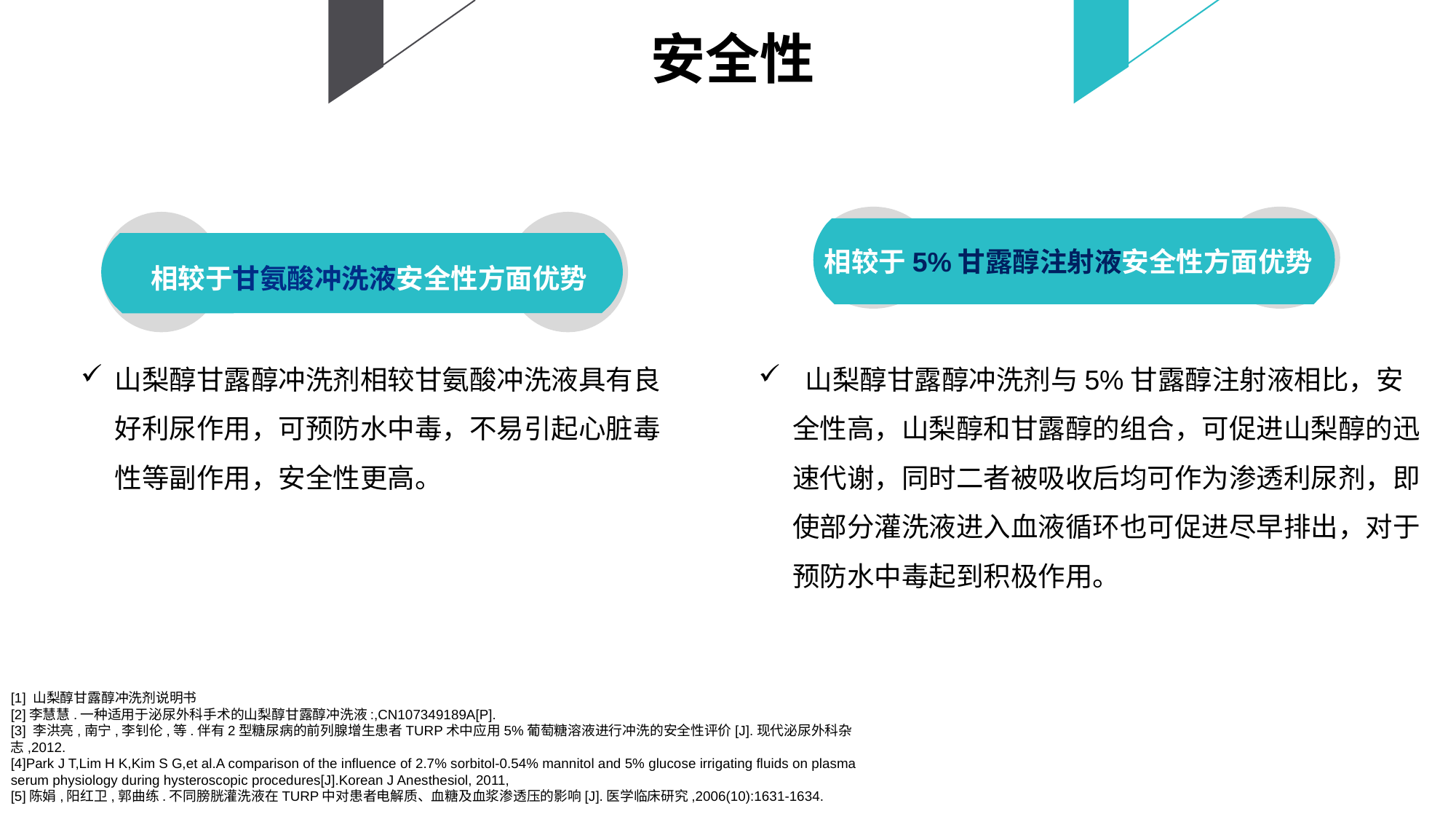

安全性

相较于5%甘露醇注射液安全性方面优势

相较于甘氨酸冲洗液安全性方面优势
山梨醇甘露醇冲洗剂相较甘氨酸冲洗液具有良好利尿作用，可预防水中毒，不易引起心脏毒性等副作用，安全性更高。
 山梨醇甘露醇冲洗剂与5%甘露醇注射液相比，安全性高，山梨醇和甘露醇的组合，可促进山梨醇的迅速代谢，同时二者被吸收后均可作为渗透利尿剂，即使部分灌洗液进入血液循环也可促进尽早排出，对于预防水中毒起到积极作用。
[1] 山梨醇甘露醇冲洗剂说明书
[2]李慧慧.一种适用于泌尿外科手术的山梨醇甘露醇冲洗液:,CN107349189A[P].
[3] 李洪亮,南宁,李钊伦,等.伴有2型糖尿病的前列腺增生患者TURP术中应用5%葡萄糖溶液进行冲洗的安全性评价[J].现代泌尿外科杂志,2012.
[4]Park J T,Lim H K,Kim S G,et al.A comparison of the influence of 2.7% sorbitol-0.54% mannitol and 5% glucose irrigating fluids on plasma serum physiology during hysteroscopic procedures[J].Korean J Anesthesiol, 2011,
[5]陈娟,阳红卫,郭曲练.不同膀胱灌洗液在TURP中对患者电解质、血糖及血浆渗透压的影响[J].医学临床研究,2006(10):1631-1634.